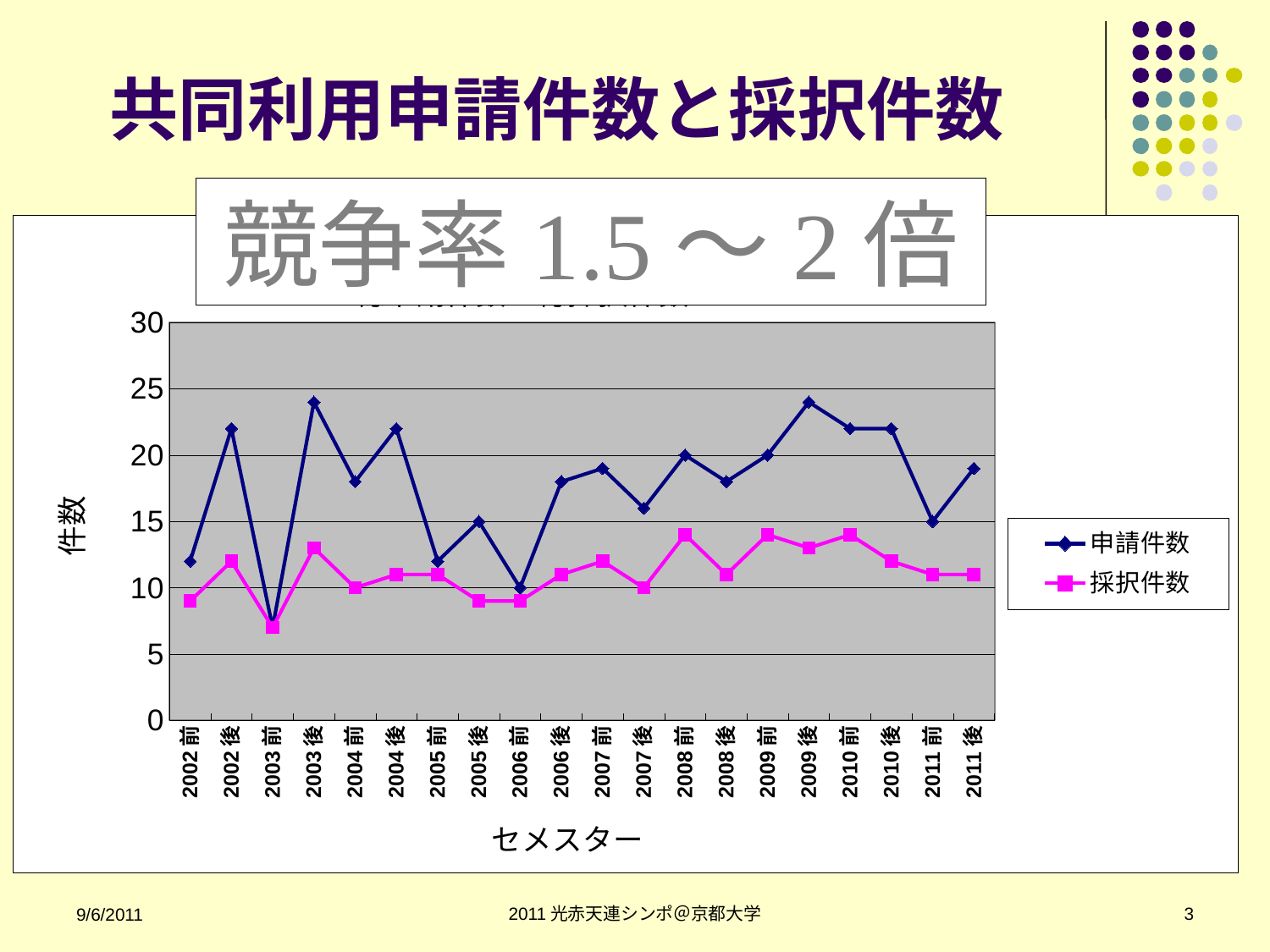

# 共同利用申請件数と採択件数
競争率1.5～2倍

### Chart: 総申請件数と総採択件数

| Category |  |  |
|---|---|---|
| 2002前 | 12.0 | 9.0 |
| 2002後 | 22.0 | 12.0 |
| 2003前 | 7.0 | 7.0 |
| 2003後 | 24.0 | 13.0 |
| 2004前 | 18.0 | 10.0 |
| 2004後 | 22.0 | 11.0 |
| 2005前 | 12.0 | 11.0 |
| 2005後 | 15.0 | 9.0 |
| 2006前 | 10.0 | 9.0 |
| 2006後 | 18.0 | 11.0 |
| 2007前 | 19.0 | 12.0 |
| 2007後 | 16.0 | 10.0 |
| 2008前 | 20.0 | 14.0 |
| 2008後 | 18.0 | 11.0 |
| 2009前 | 20.0 | 14.0 |
| 2009後 | 24.0 | 13.0 |
| 2010前 | 22.0 | 14.0 |
| 2010後 | 22.0 | 12.0 |
| 2011前 | 15.0 | 11.0 |
| 2011後 | 19.0 | 11.0 |
2011光赤天連シンポ＠京都大学
3
9/6/2011